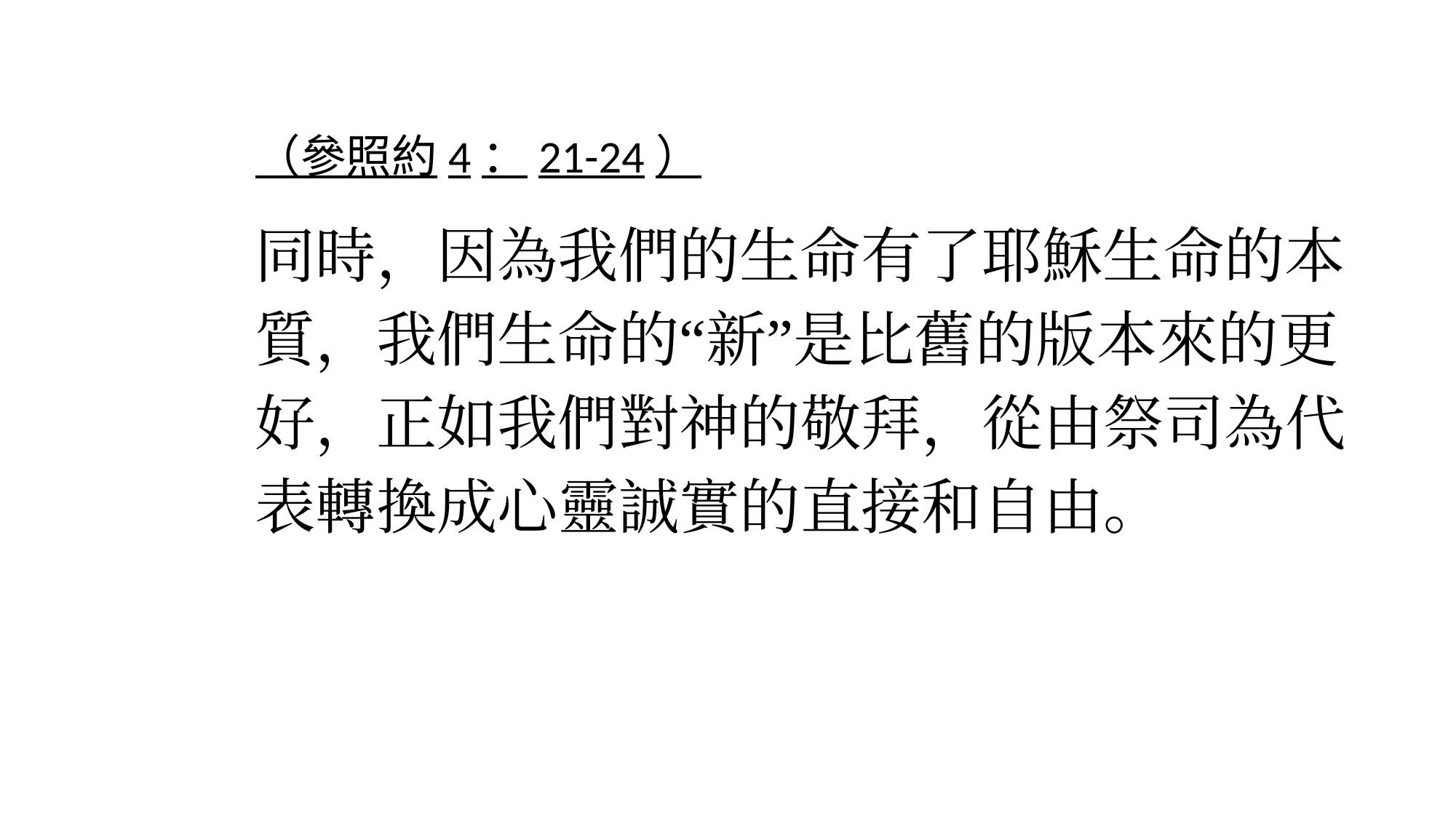

（參照約4：21-24）
同時，因為我們的生命有了耶穌生命的本質，我們生命的“新”是比舊的版本來的更好，正如我們對神的敬拜，從由祭司為代表轉換成心靈誠實的直接和自由。